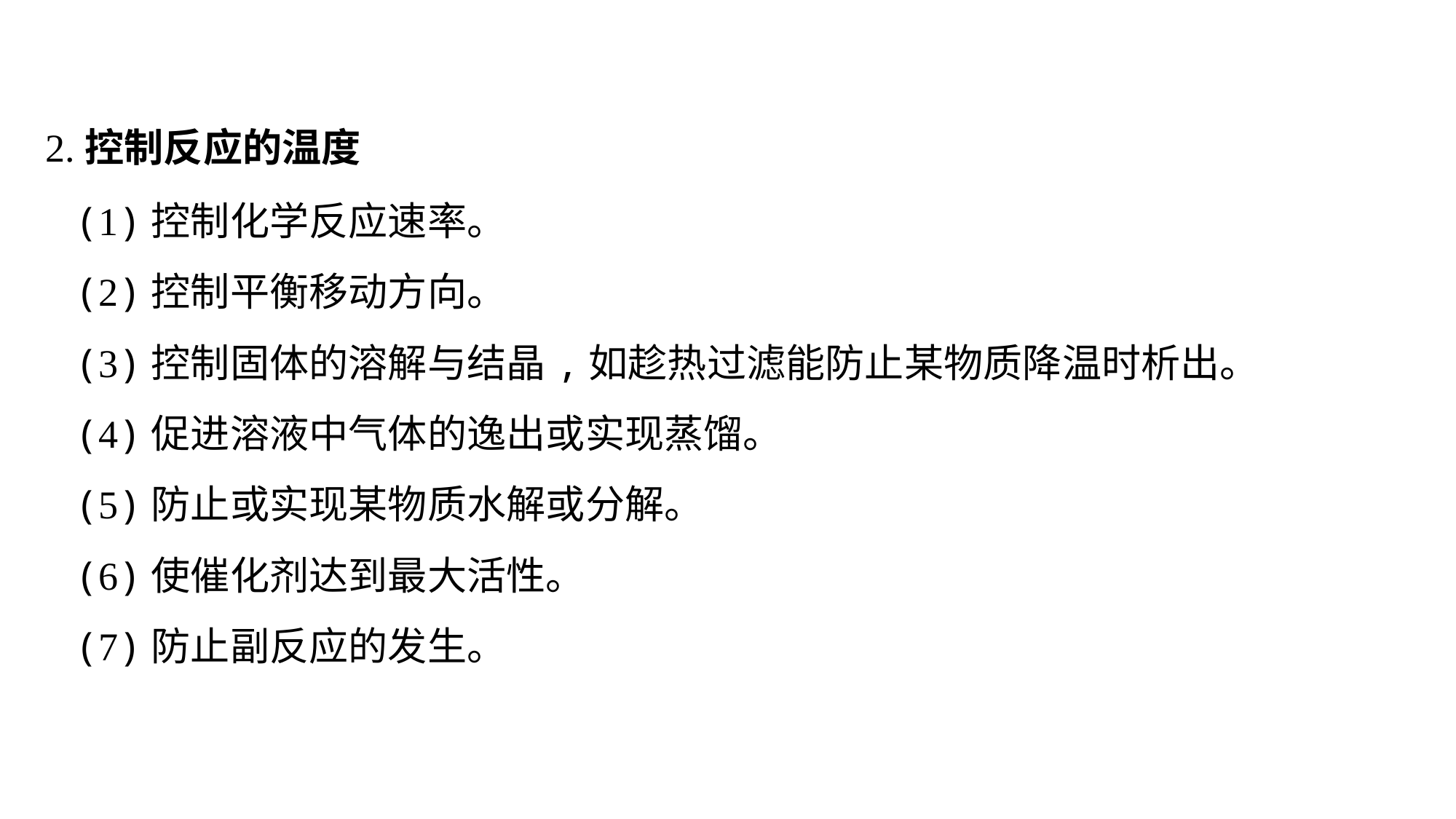

2.控制反应的温度
(1)控制化学反应速率。
(2)控制平衡移动方向。
(3)控制固体的溶解与结晶,如趁热过滤能防止某物质降温时析出。
(4)促进溶液中气体的逸出或实现蒸馏。
(5)防止或实现某物质水解或分解。
(6)使催化剂达到最大活性。
(7)防止副反应的发生。